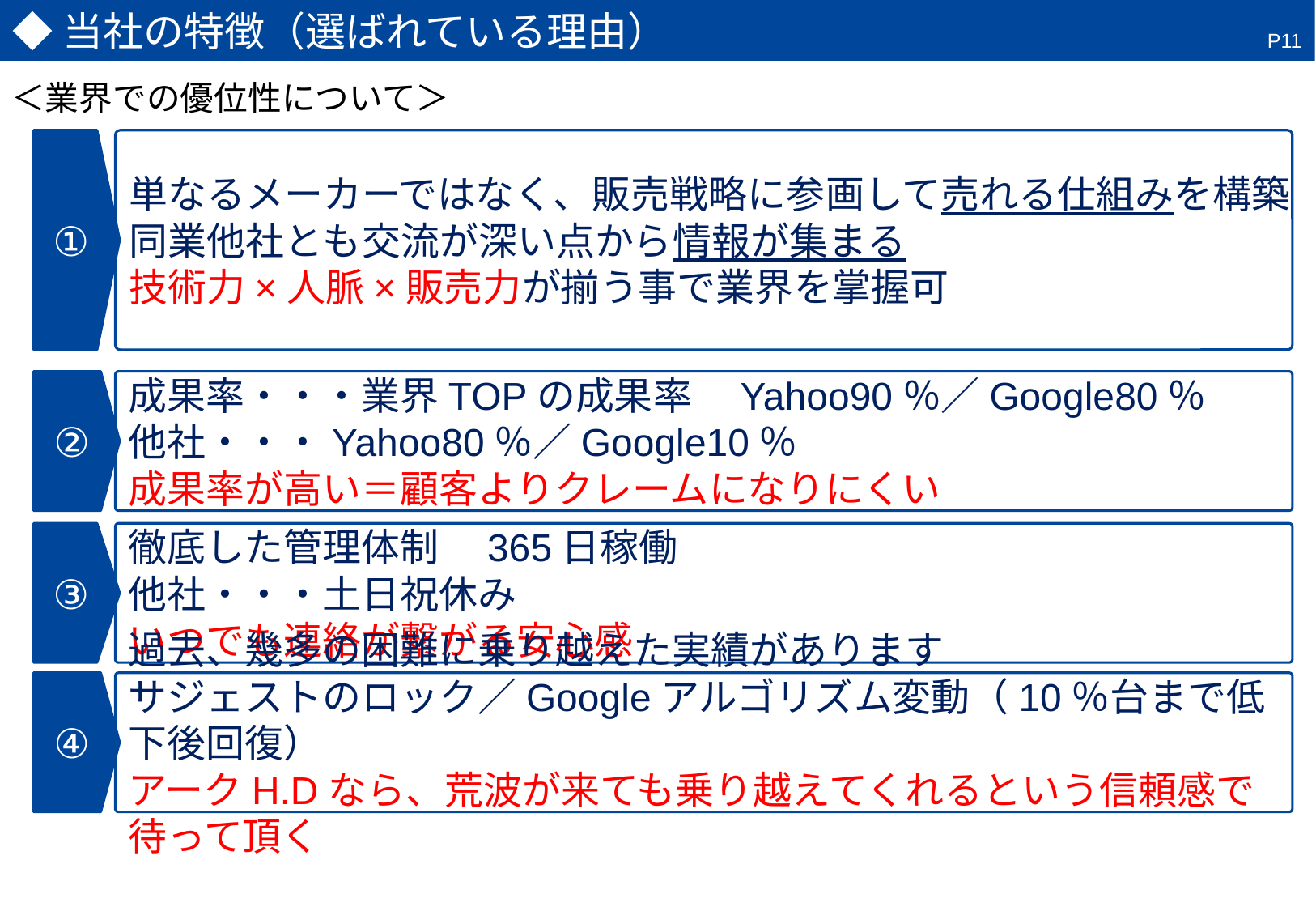

# ◆当社の特徴（選ばれている理由）
P11
＜業界での優位性について＞
①
単なるメーカーではなく、販売戦略に参画して売れる仕組みを構築
同業他社とも交流が深い点から情報が集まる
技術力×人脈×販売力が揃う事で業界を掌握可
②
成果率・・・業界TOPの成果率　Yahoo90％／Google80％
他社・・・Yahoo80％／Google10％
成果率が高い＝顧客よりクレームになりにくい
③
徹底した管理体制　365日稼働
他社・・・土日祝休み
いつでも連絡が繋がる安心感
④
過去、幾多の困難に乗り越えた実績があります
サジェストのロック／Googleアルゴリズム変動（10％台まで低下後回復）
アークH.Dなら、荒波が来ても乗り越えてくれるという信頼感で待って頂く